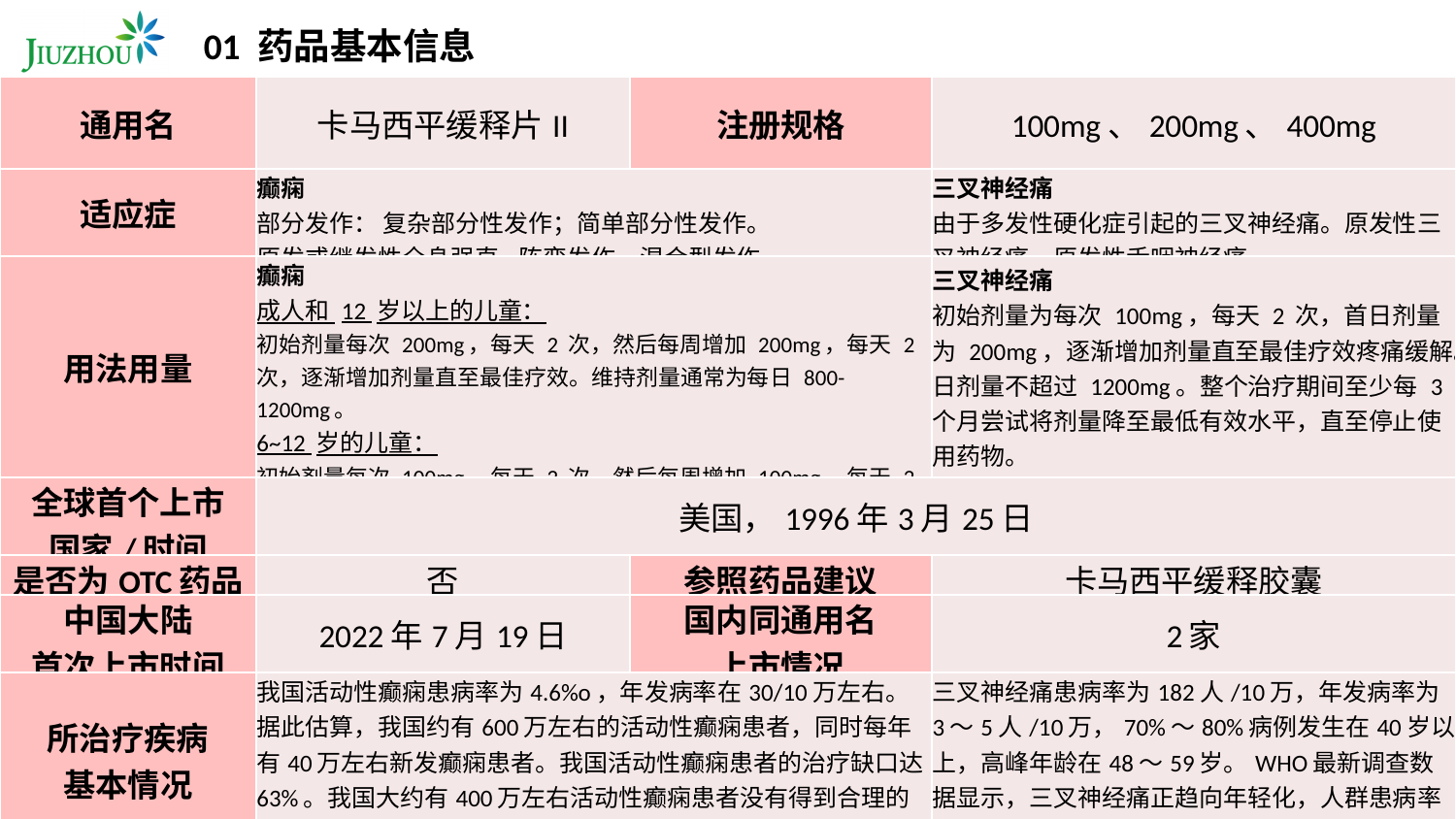

# 01 药品基本信息
| 通用名 | 卡马西平缓释片II | 注册规格 | 100mg、200mg、400mg |
| --- | --- | --- | --- |
| 适应症 | 癫痫 部分发作： 复杂部分性发作；简单部分性发作。 原发或继发性全身强直-阵挛发作。混合型发作。 |  | 三叉神经痛 由于多发性硬化症引起的三叉神经痛。原发性三叉神经痛。原发性舌咽神经痛。 |
| 用法用量 | 癫痫 成人和 12 岁以上的儿童： 初始剂量每次 200mg，每天 2 次，然后每周增加 200mg，每天 2 次，逐渐增加剂量直至最佳疗效。维持剂量通常为每日 800-1200mg。 6~12 岁的儿童： 初始剂量每次 100mg，每天 2 次，然后每周增加 100mg，每天 2 次，逐渐增加剂量直至最佳疗效。维持剂量通常为每日400-800mg。 |  | 三叉神经痛 初始剂量为每次 100mg，每天 2 次，首日剂量为 200mg，逐渐增加剂量直至最佳疗效疼痛缓解。日剂量不超过 1200mg。整个治疗期间至少每 3 个月尝试将剂量降至最低有效水平，直至停止使用药物。 |
| 全球首个上市 国家/时间 | 美国，1996年3月25日 |  |  |
| 是否为OTC药品 | 否 | 参照药品建议 | 卡马西平缓释胶囊 |
| 中国大陆 首次上市时间 | 2022年7月19日 | 国内同通用名 上市情况 | 2家 |
| 所治疗疾病 基本情况 | 我国活动性癫痫患病率为4.6%o，年发病率在30/10万左右。据此估算，我国约有600万左右的活动性癫痫患者，同时每年有40万左右新发癫痫患者。我国活动性癫痫患者的治疗缺口达63%。我国大约有400万左右活动性癫痫患者没有得到合理的治疗。1 |  | 三叉神经痛患病率为182人/10万，年发病率为3～5人/10万，70%～80%病例发生在40岁以上，高峰年龄在48～59岁。WHO最新调查数据显示，三叉神经痛正趋向年轻化，人群患病率不断上升，严重影响了患者的生活质量，也增加了医疗支出。2 |

资料来源：[1]《临床诊疗指南·癫痫病分册（2015修订版）》人民卫生出版社.;[2]中华外科杂志, 2015,53(09): 657-664.